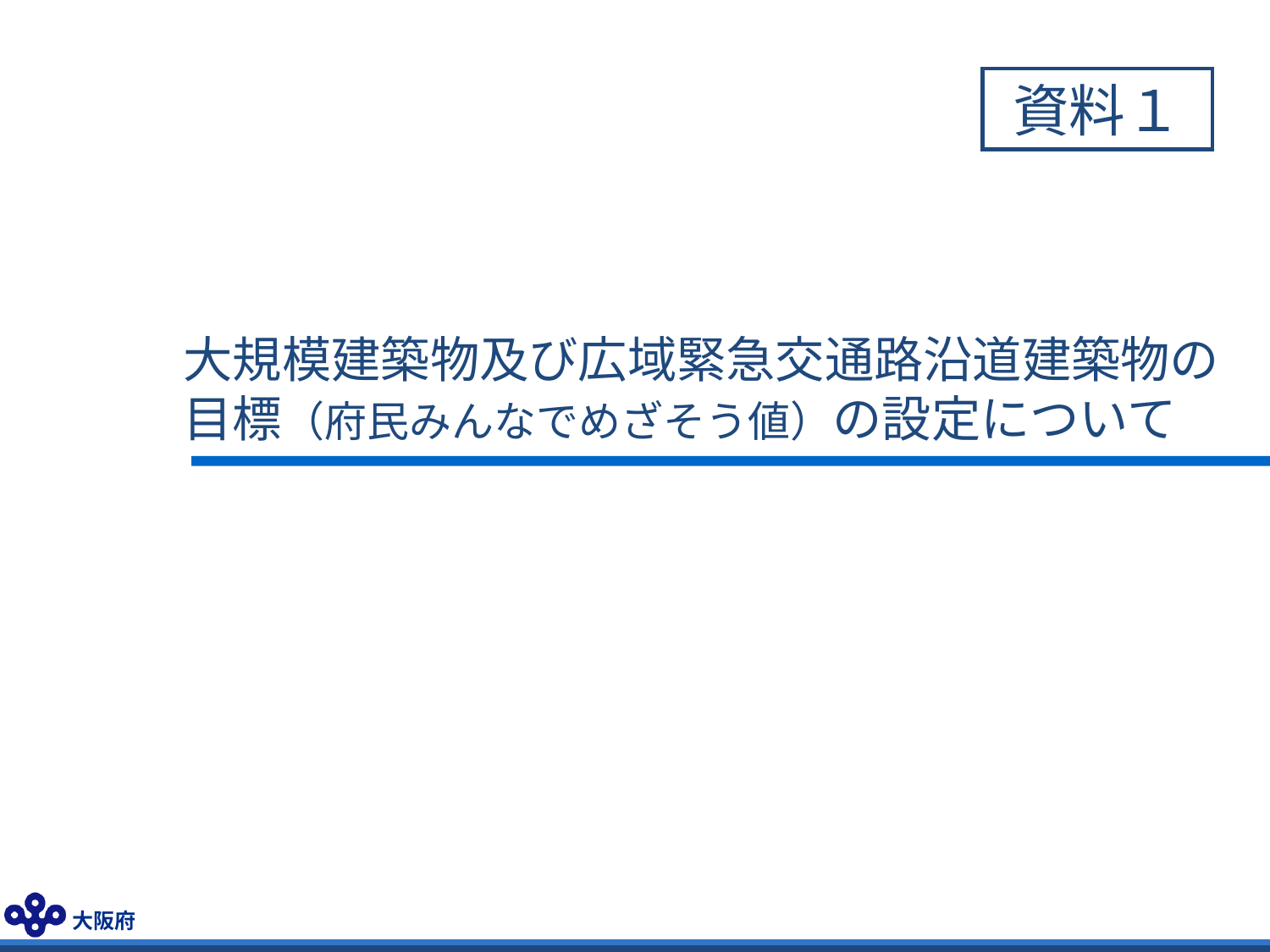

資料１
# 大規模建築物及び広域緊急交通路沿道建築物の 目標（府民みんなでめざそう値）の設定について